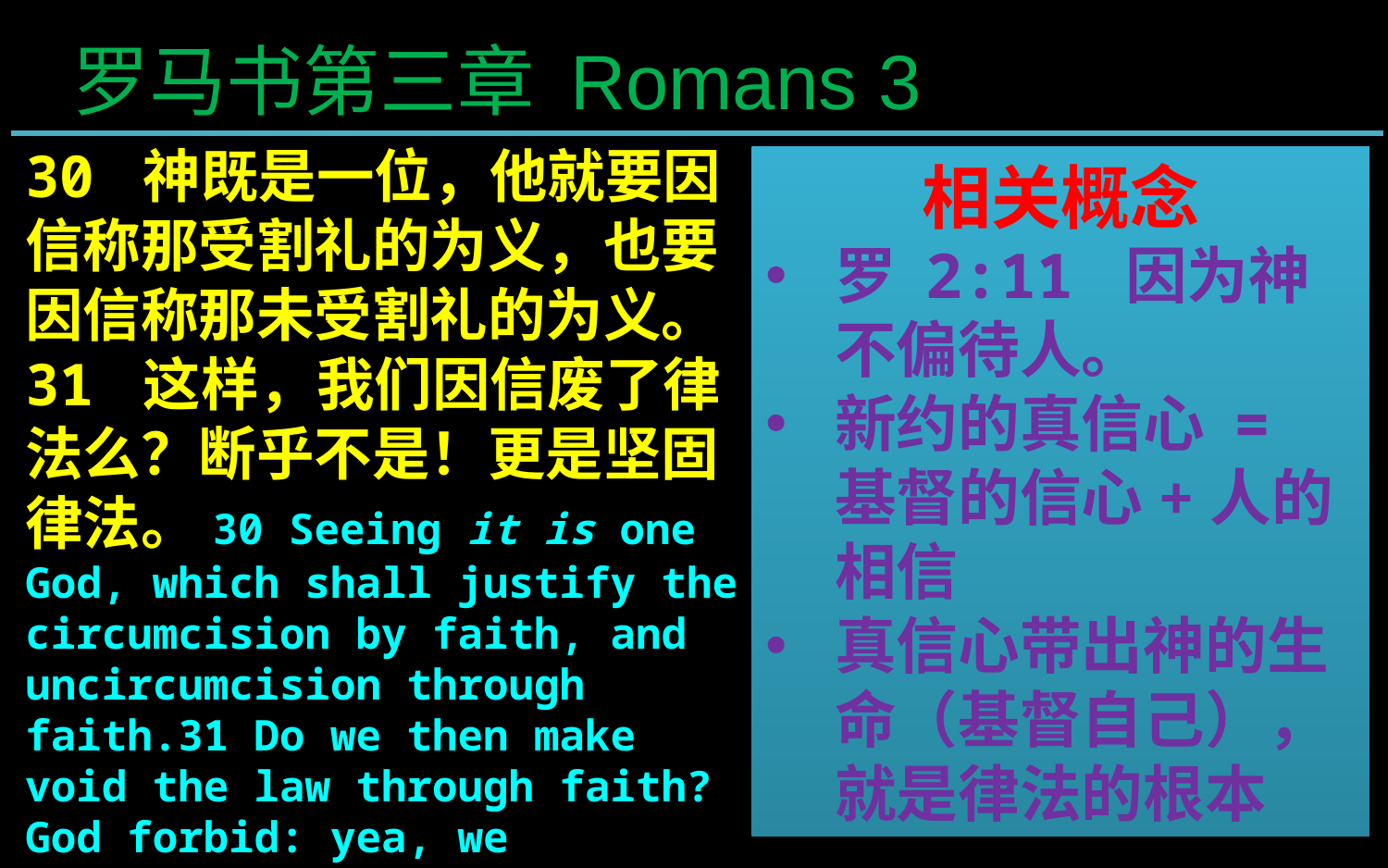

罗马书第三章 Romans 3
30 神既是一位，他就要因信称那受割礼的为义，也要因信称那未受割礼的为义。31 这样，我们因信废了律法么？断乎不是！更是坚固律法。30 Seeing it is one God, which shall justify the circumcision by faith, and uncircumcision through faith.31 Do we then make void the law through faith? God forbid: yea, we establish the law.
相关概念
罗 2:11 因为神不偏待人。
新约的真信心 = 基督的信心+人的相信
真信心带出神的生命（基督自己），就是律法的根本